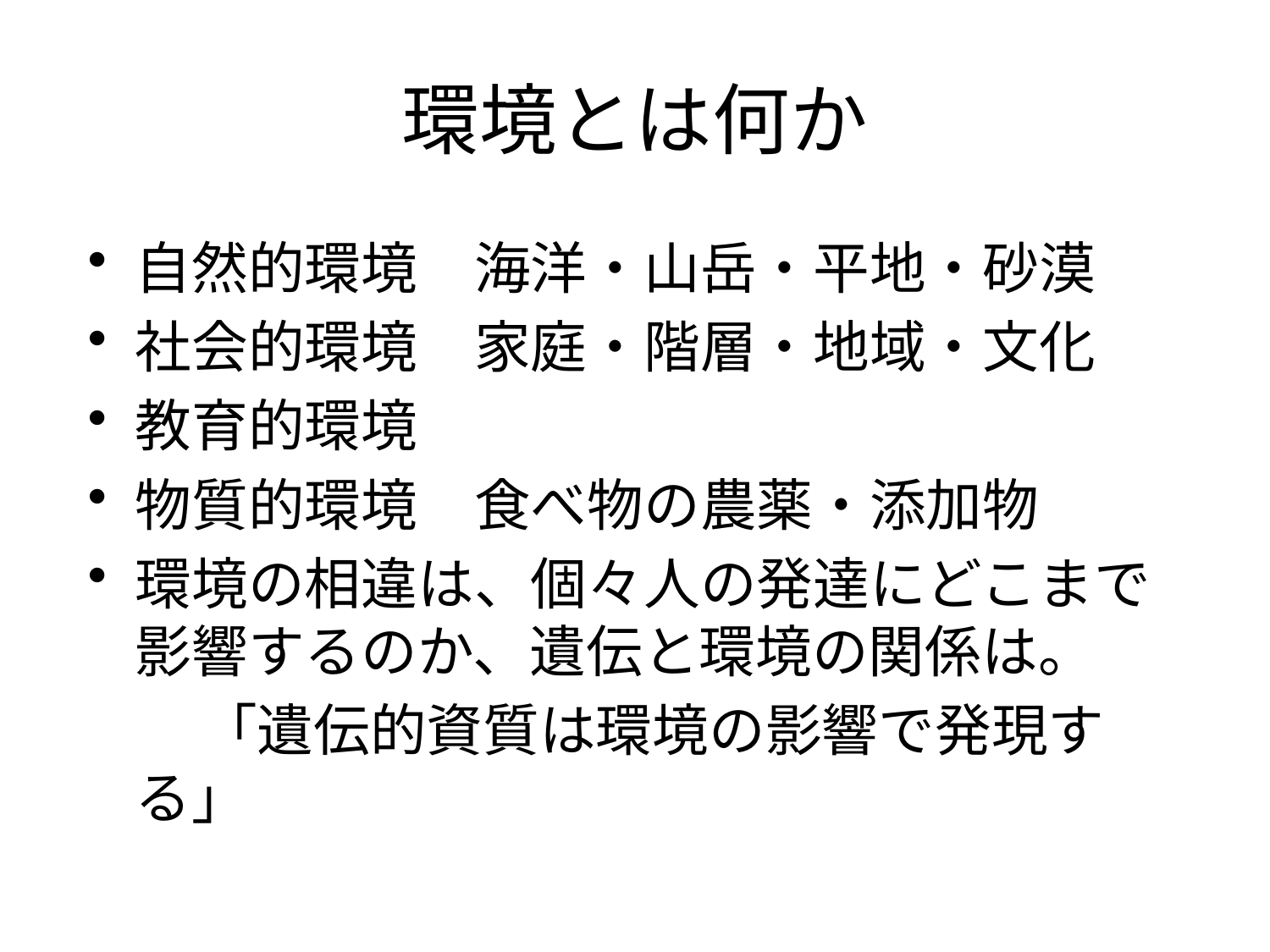

# 環境とは何か
自然的環境　海洋・山岳・平地・砂漠
社会的環境　家庭・階層・地域・文化
教育的環境
物質的環境　食べ物の農薬・添加物
環境の相違は、個々人の発達にどこまで影響するのか、遺伝と環境の関係は。
　　「遺伝的資質は環境の影響で発現する」